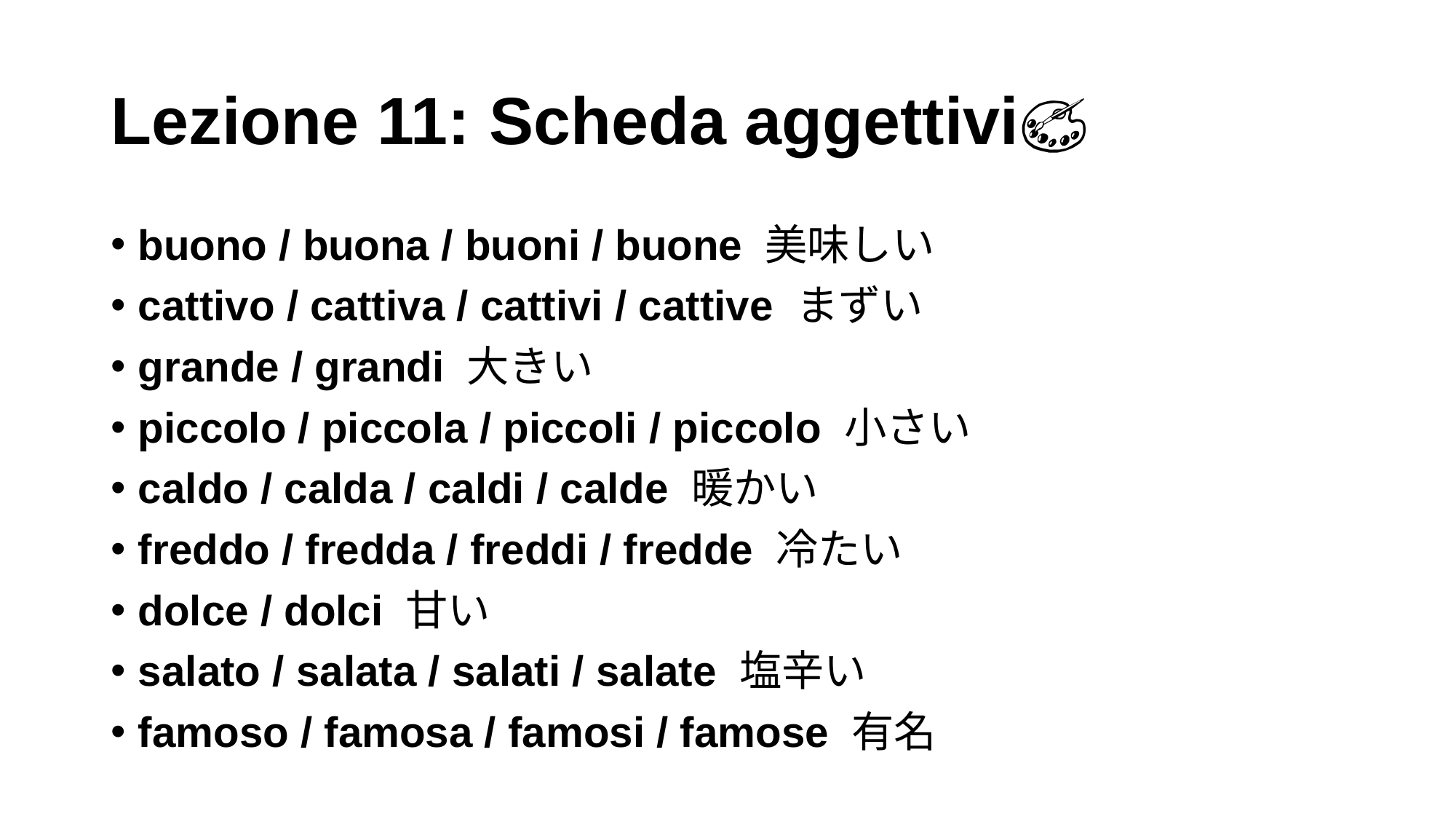

# Lezione 11: Scheda aggettivi🎨
buono / buona / buoni / buone 美味しい
cattivo / cattiva / cattivi / cattive まずい
grande / grandi 大きい
piccolo / piccola / piccoli / piccolo 小さい
caldo / calda / caldi / calde 暖かい
freddo / fredda / freddi / fredde 冷たい
dolce / dolci 甘い
salato / salata / salati / salate 塩辛い
famoso / famosa / famosi / famose 有名